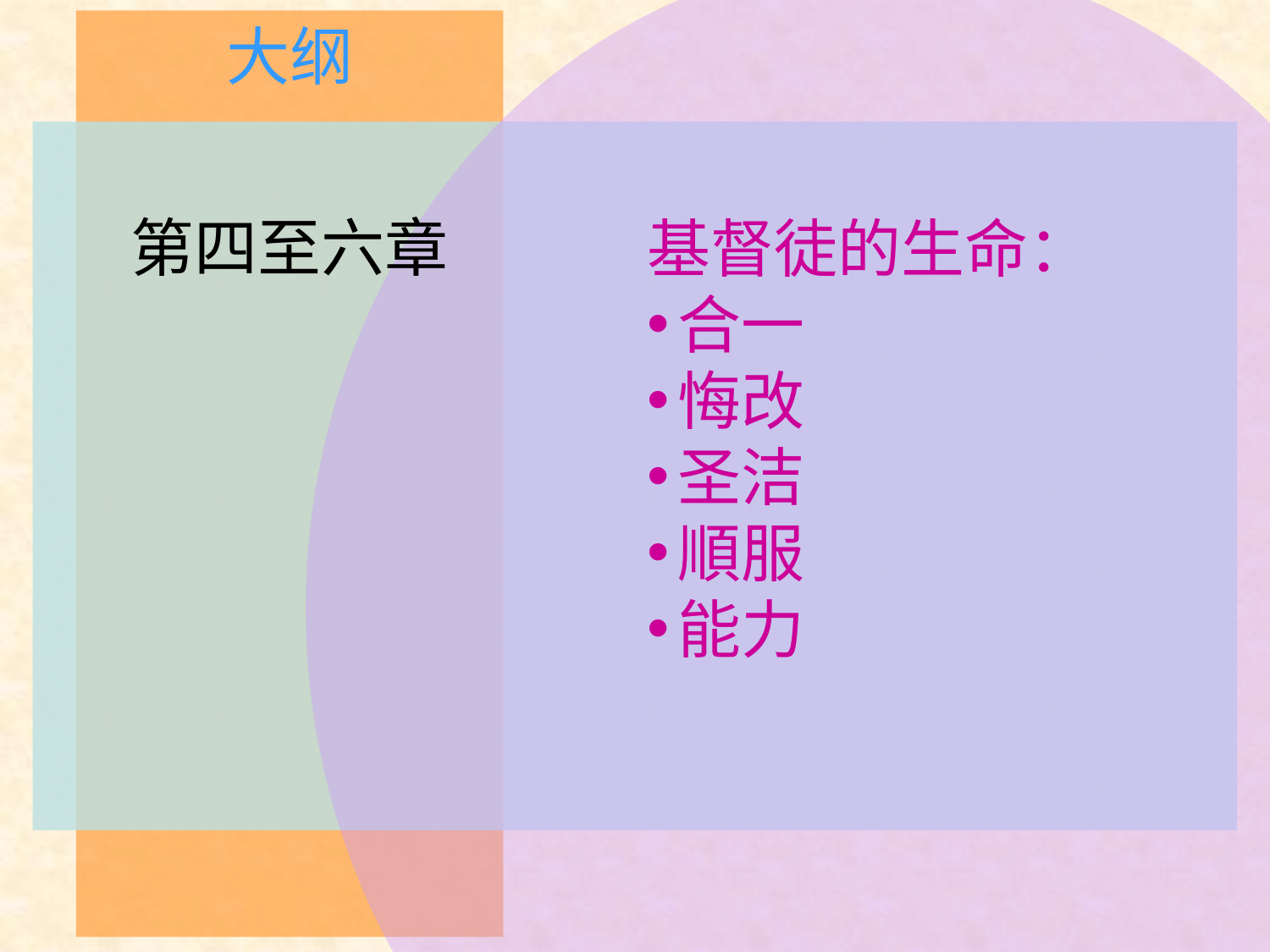

大纲

# 第四至六章
基督徒的生命：
合一
悔改
圣洁
順服
能力